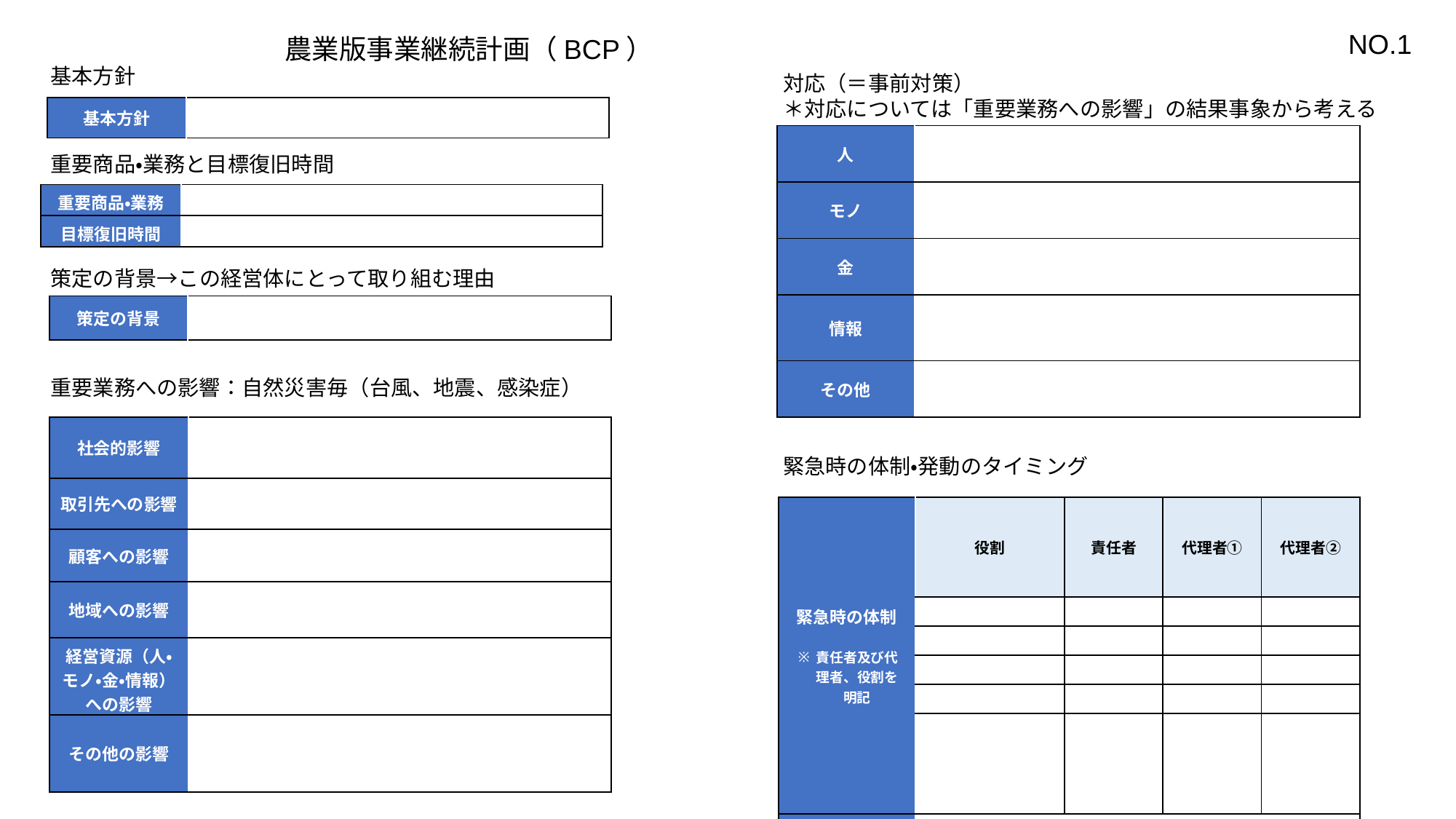

NO.1
農業版事業継続計画（BCP）
基本方針
対応（＝事前対策）
＊対応については「重要業務への影響」の結果事象から考える
| 基本方針 |  |
| --- | --- |
| 人 |  |
| --- | --- |
| モノ |  |
| 金 |  |
| 情報 |  |
| その他 |  |
重要商品・業務と目標復旧時間
| 重要商品・業務 |  |
| --- | --- |
| 目標復旧時間 |  |
策定の背景→この経営体にとって取り組む理由
| 策定の背景 |  |
| --- | --- |
重要業務への影響：自然災害毎（台風、地震、感染症）
| 社会的影響 |  |
| --- | --- |
| 取引先への影響 |  |
| 顧客への影響 |  |
| 地域への影響 |  |
| 経営資源（人・モノ・金・情報）への影響 |  |
| その他の影響 |  |
緊急時の体制・発動のタイミング
| 緊急時の体制 責任者及び代理者、役割を明記 | 役割 | 責任者 | 代理者① | 代理者② |
| --- | --- | --- | --- | --- |
|  |  |  |  |  |
|  |  |  |  |  |
|  |  |  |  |  |
|  |  |  |  |  |
|  |  |  |  |  |
| 発動のタイミング | 自然災害別に定める |  |  |  |